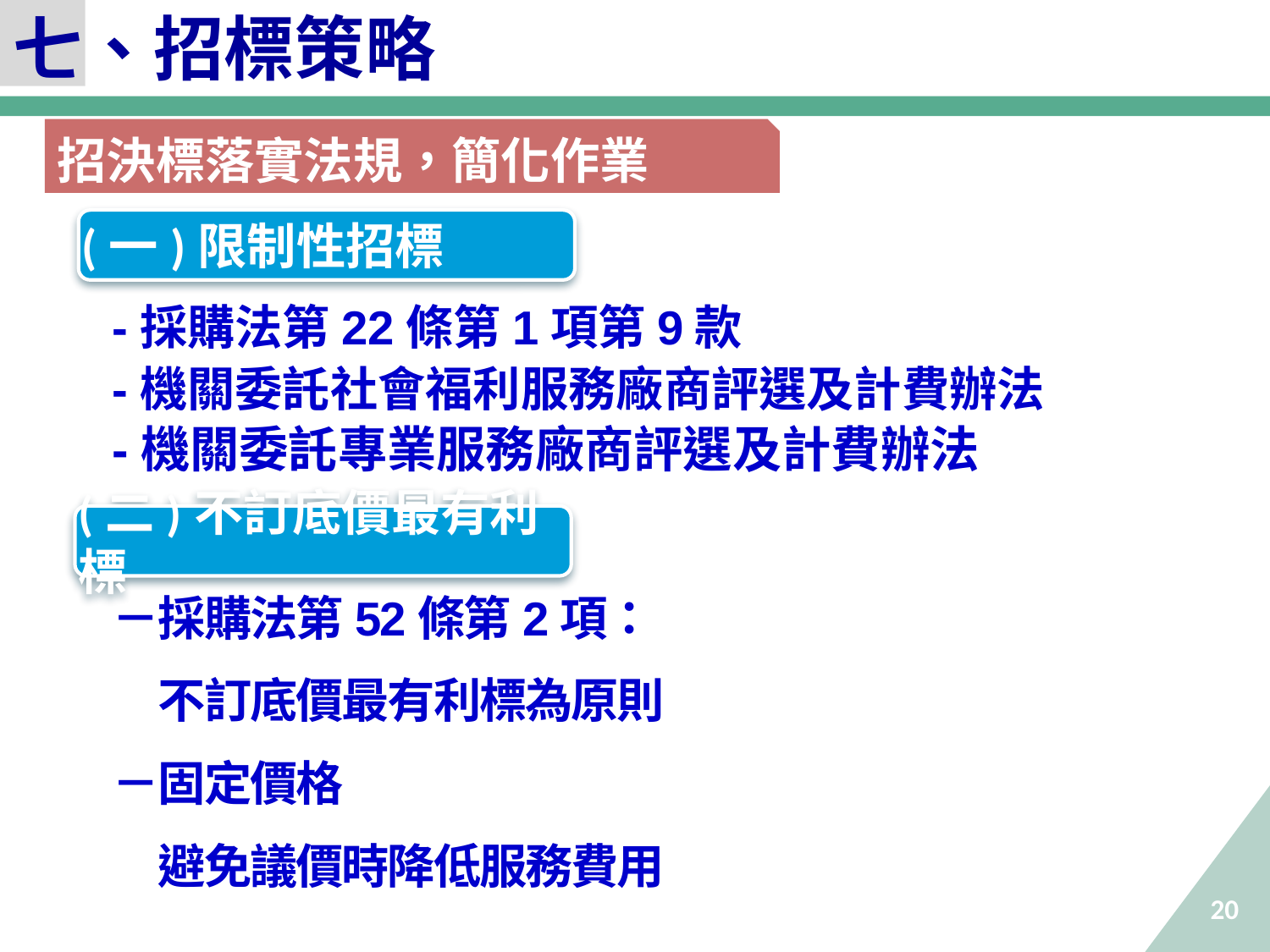

七、招標策略

招決標落實法規，簡化作業
(一)限制性招標

-採購法第22條第1項第9款
-機關委託社會福利服務廠商評選及計費辦法
-機關委託專業服務廠商評選及計費辦法

－採購法第52條第2項：
　不訂底價最有利標為原則
－固定價格
　避免議價時降低服務費用
(二)不訂底價最有利標

20